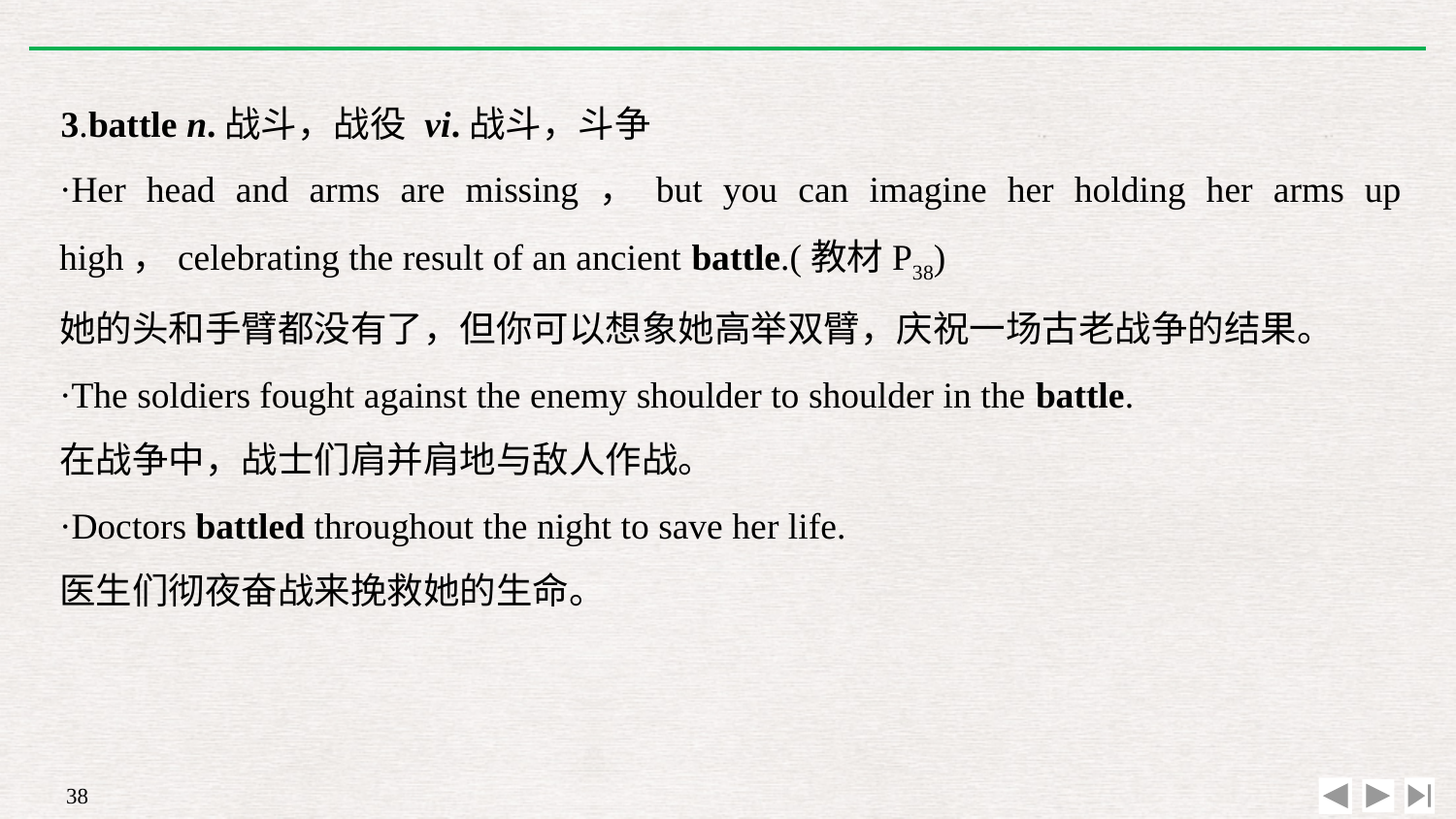

3.battle n.战斗，战役 vi.战斗，斗争
·Her head and arms are missing，but you can imagine her holding her arms up high，celebrating the result of an ancient battle.(教材P38)
她的头和手臂都没有了，但你可以想象她高举双臂，庆祝一场古老战争的结果。
·The soldiers fought against the enemy shoulder to shoulder in the battle.
在战争中，战士们肩并肩地与敌人作战。
·Doctors battled throughout the night to save her life.
医生们彻夜奋战来挽救她的生命。